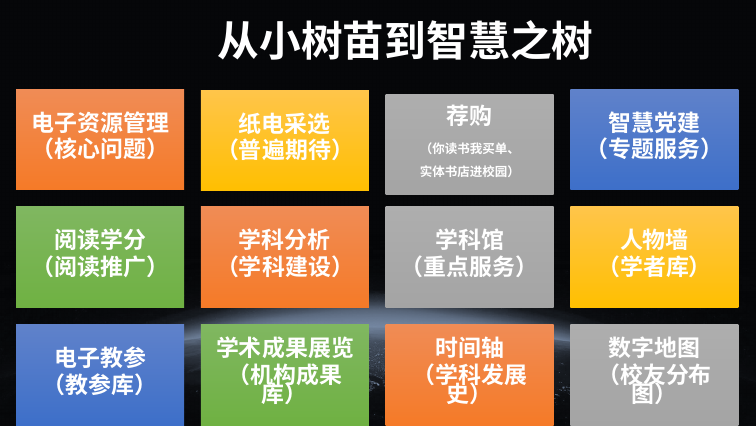

从小树苗到智慧之树

电子资源管理
（核心问题）

智慧党建
（专题服务）

纸电采选
（普遍期待）

荐购
（你读书我买单、
实体书店进校园）

阅读学分
（阅读推广）

学科分析
（学科建设）

学科馆
（重点服务）

人物墙
（学者库）

电子教参
（教参库）

学术成果展览
（机构成果库）

时间轴
（学科发展史）

数字地图
（校友分布图）